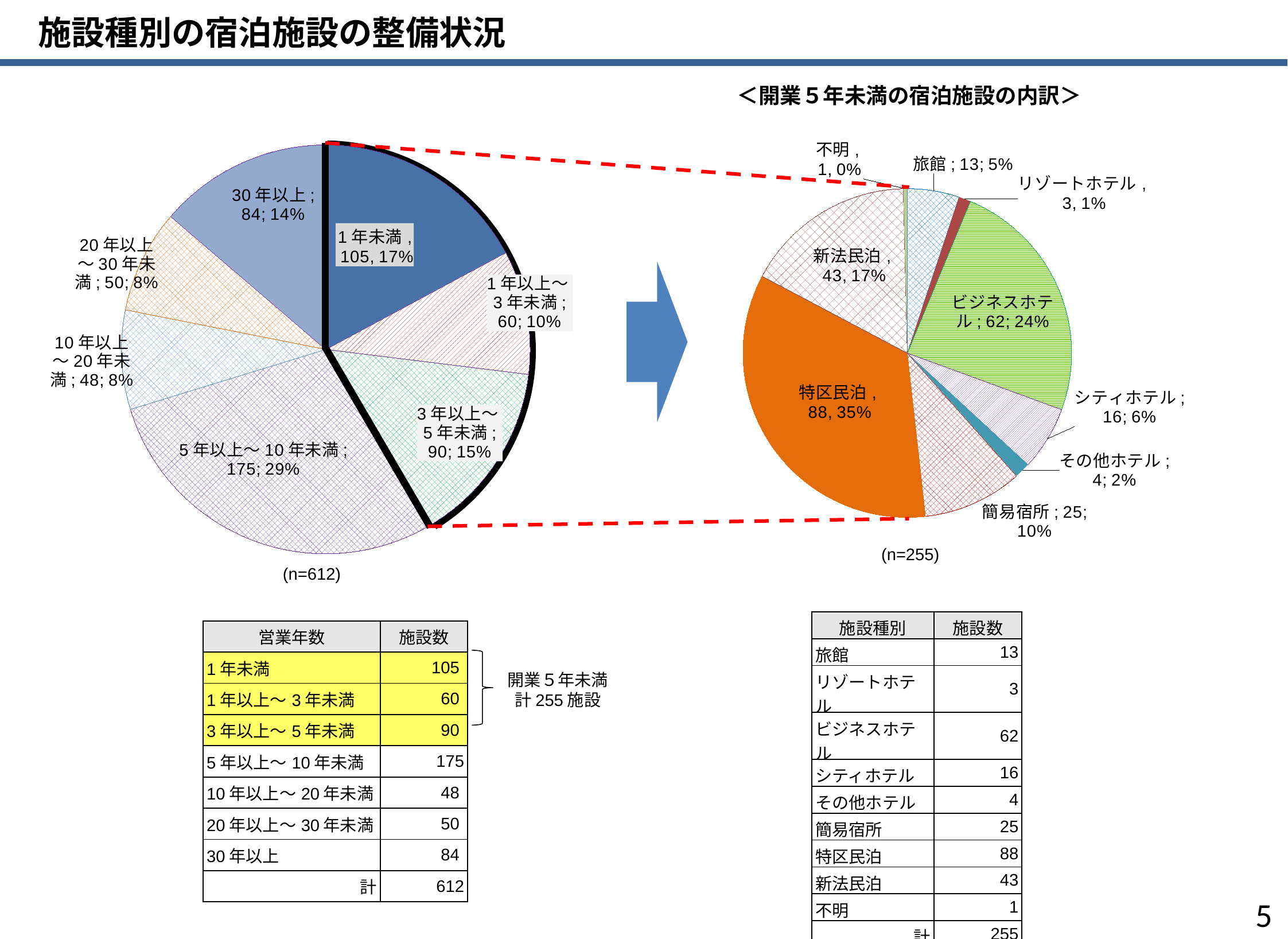

施設種別の宿泊施設の整備状況

### Chart

| Category |  |
|---|---|
| 旅館 | 13.0 |
| リゾートホテル | 3.0 |
| ビジネスホテル | 62.0 |
| シティホテル | 16.0 |
| その他ホテル | 4.0 |
| 簡易宿所 | 25.0 |
| 特区民泊 | 88.0 |
| 新法民泊 | 43.0 |
| 不明 | 1.0 |
＜開業５年未満の宿泊施設の内訳＞

### Chart

| Category |  |
|---|---|
| 1年未満 | 105.0 |
| 1年以上～3年未満 | 60.0 |
| 3年以上～5年未満 | 90.0 |
| 5年以上～10年未満 | 175.0 |
| 10年以上～20年未満 | 48.0 |
| 20年以上～30年未満 | 50.0 |
| 30年以上 | 84.0 |

(n=255)
(n=612)
| 施設種別 | 施設数 |
| --- | --- |
| 旅館 | 13 |
| リゾートホテル | 3 |
| ビジネスホテル | 62 |
| シティホテル | 16 |
| その他ホテル | 4 |
| 簡易宿所 | 25 |
| 特区民泊 | 88 |
| 新法民泊 | 43 |
| 不明 | 1 |
| 計 | 255 |
| 営業年数 | 施設数 |
| --- | --- |
| 1年未満 | 105 |
| 1年以上～3年未満 | 60 |
| 3年以上～5年未満 | 90 |
| 5年以上～10年未満 | 175 |
| 10年以上～20年未満 | 48 |
| 20年以上～30年未満 | 50 |
| 30年以上 | 84 |
| 計 | 612 |

開業５年未満
計255施設
5